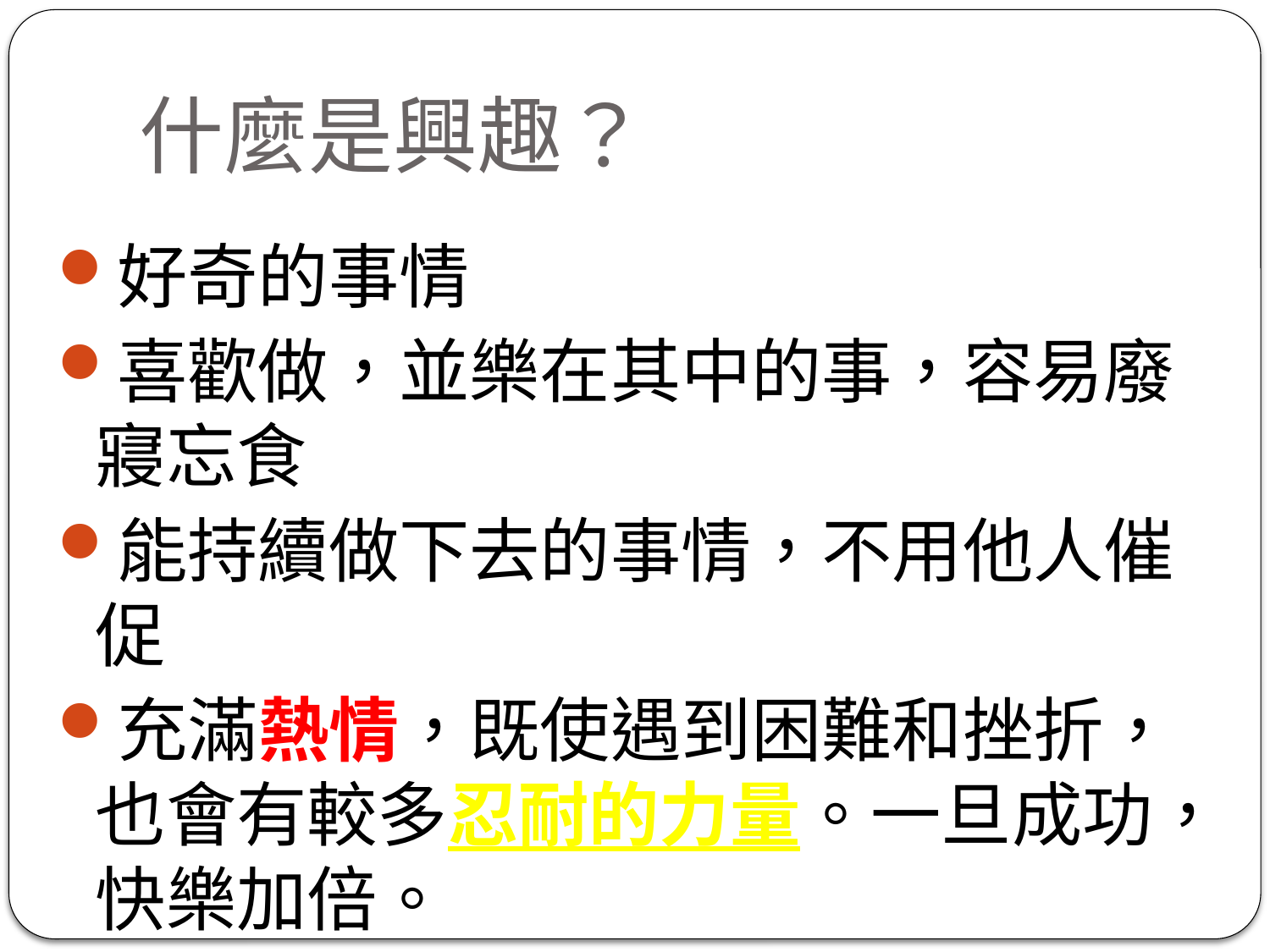

# 什麼是興趣？
好奇的事情
喜歡做，並樂在其中的事，容易廢寢忘食
能持續做下去的事情，不用他人催促
充滿熱情，既使遇到困難和挫折，也會有較多忍耐的力量。一旦成功，快樂加倍。